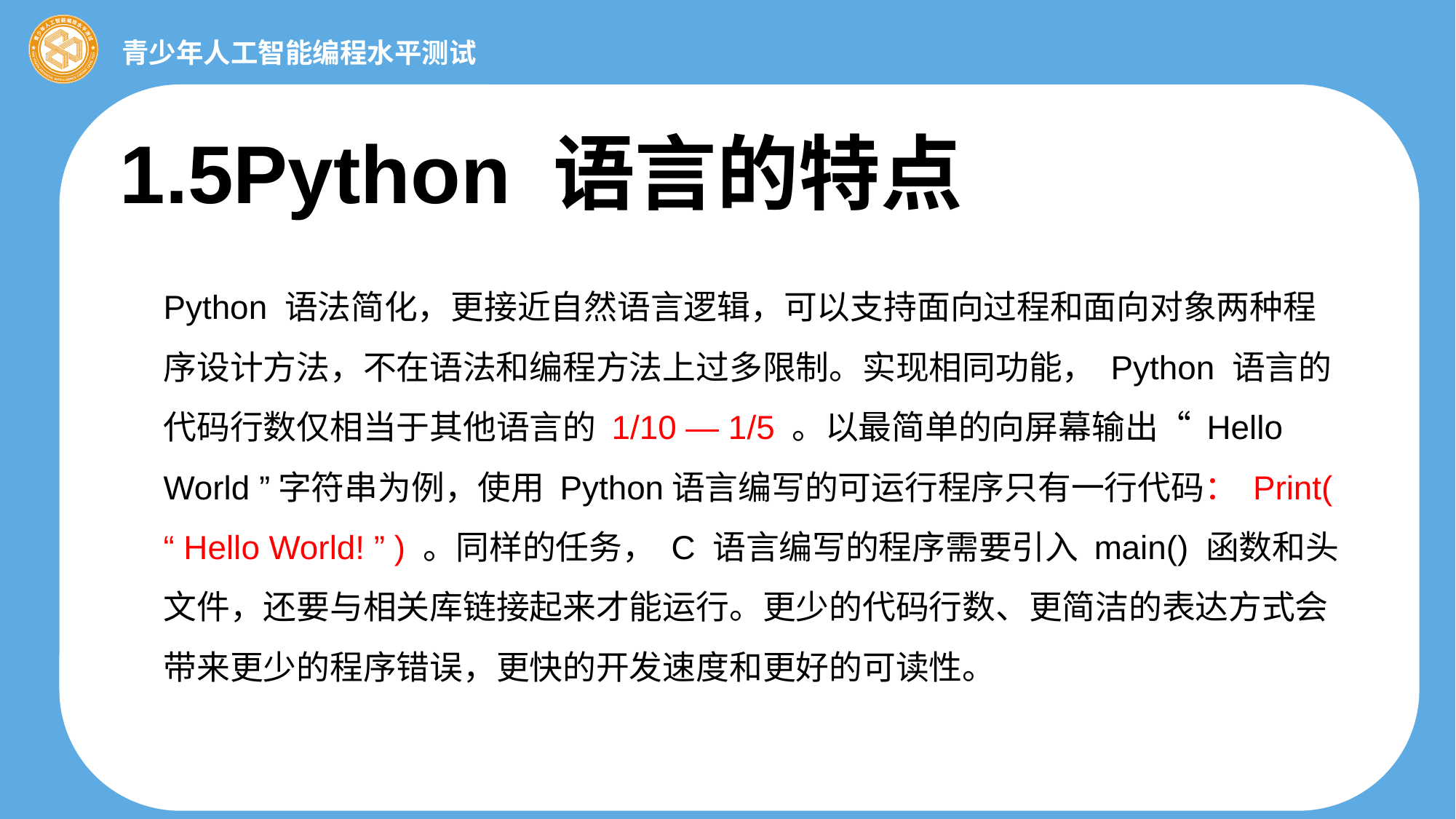

1.5Python 语言的特点
Python 语法简化，更接近自然语言逻辑，可以支持面向过程和面向对象两种程序设计方法，不在语法和编程方法上过多限制。实现相同功能， Python 语言的代码行数仅相当于其他语言的 1/10 — 1/5 。以最简单的向屏幕输出“ Hello World ”字符串为例，使用 Python语言编写的可运行程序只有一行代码： Print( “ Hello World! ” ) 。同样的任务， C 语言编写的程序需要引入 main() 函数和头文件，还要与相关库链接起来才能运行。更少的代码行数、更简洁的表达方式会带来更少的程序错误，更快的开发速度和更好的可读性。